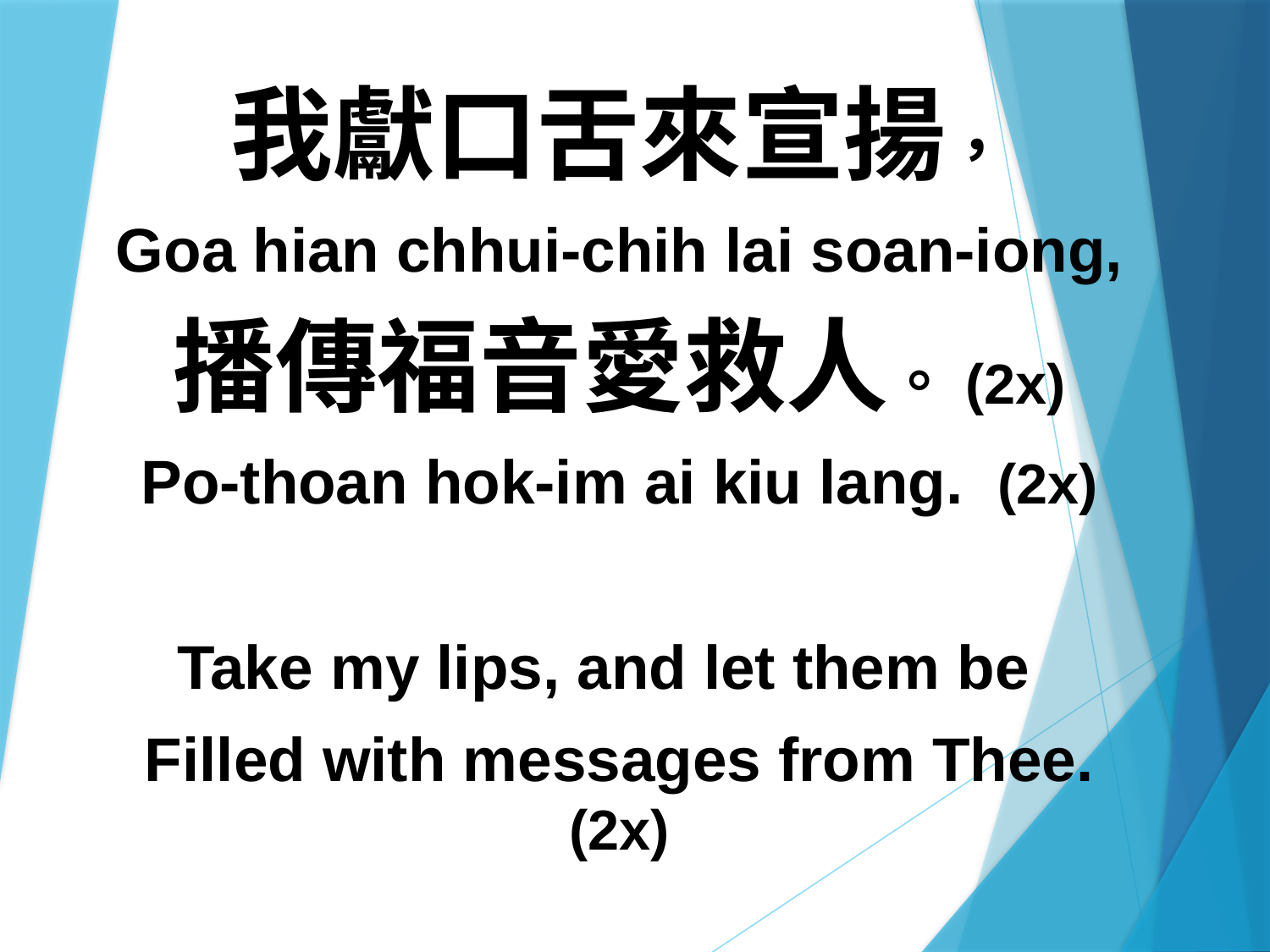

我獻口舌來宣揚，
Goa hian chhui-chih lai soan-iong,
播傳福音愛救人。(2x)
Po-thoan hok-im ai kiu lang.  (2x)

Take my lips, and let them be
Filled with messages from Thee. (2x)